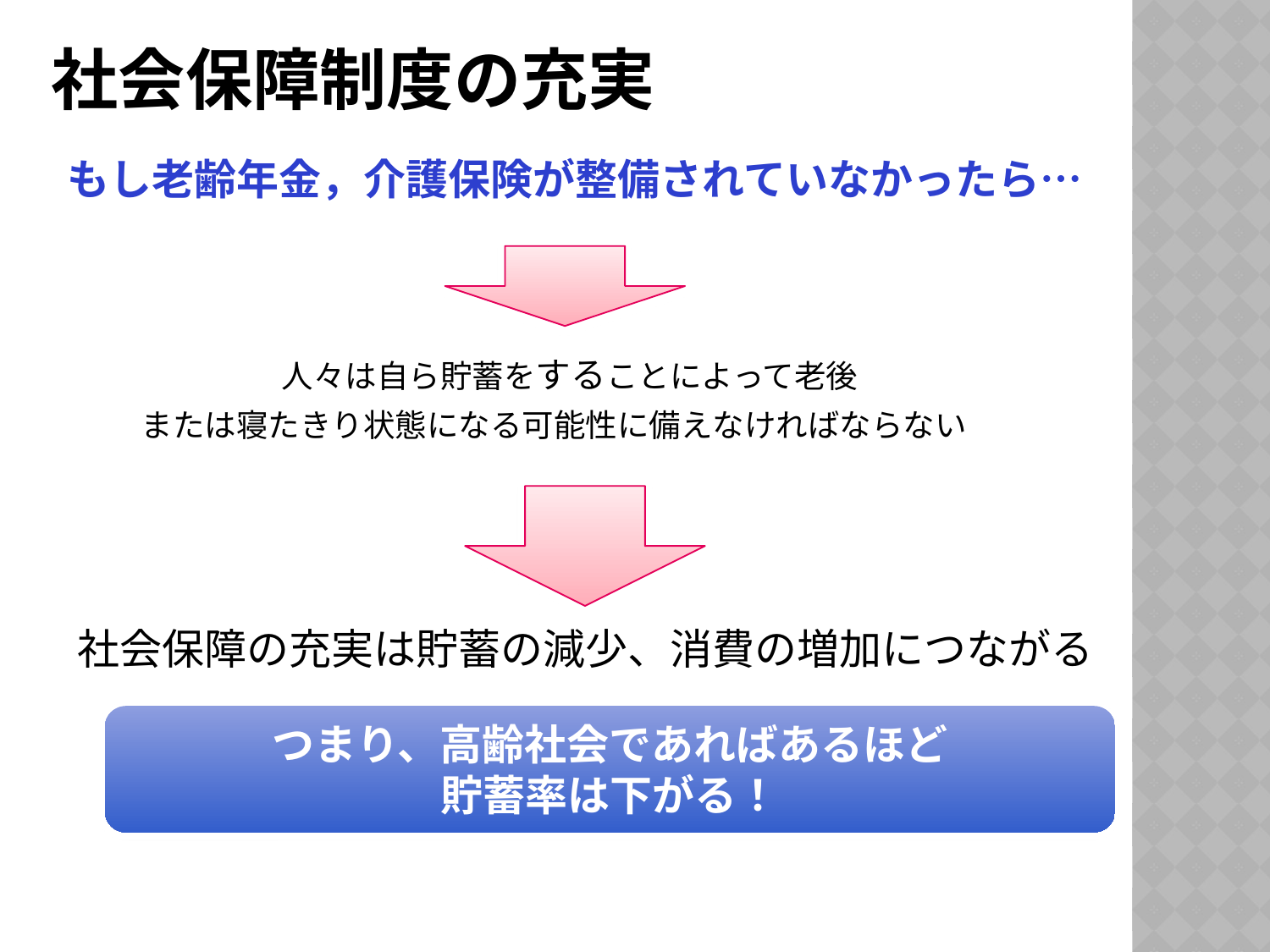

# 社会保障制度の充実
もし老齢年金，介護保険が整備されていなかったら…

人々は自ら貯蓄をすることによって老後
または寝たきり状態になる可能性に備えなければならない

社会保障の充実は貯蓄の減少、消費の増加につながる
つまり、高齢社会であればあるほど
貯蓄率は下がる！